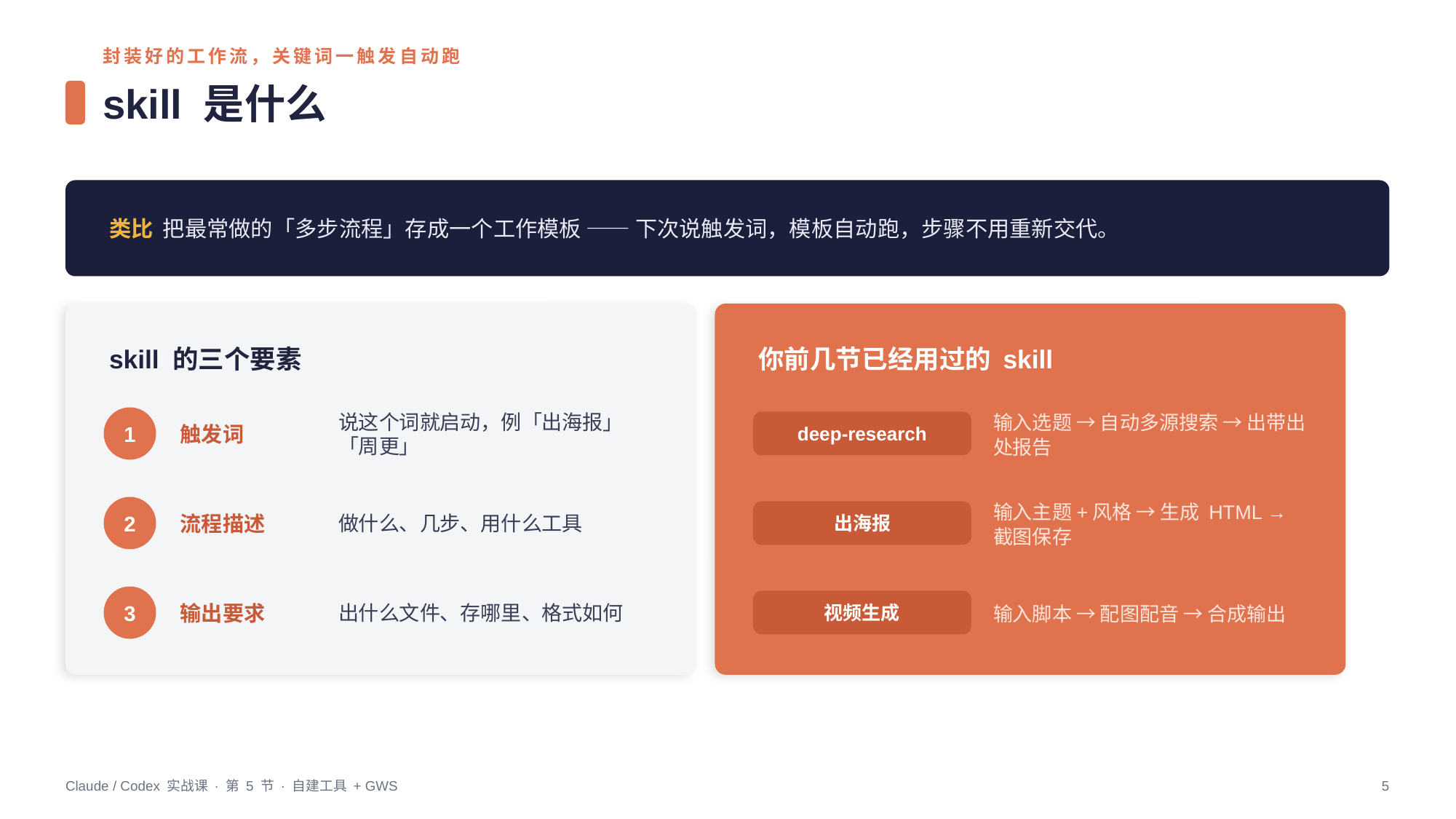

封装好的工作流，关键词一触发自动跑
skill 是什么

类比  把最常做的「多步流程」存成一个工作模板 —— 下次说触发词，模板自动跑，步骤不用重新交代。

skill 的三个要素
你前几节已经用过的 skill

1
触发词
说这个词就启动，例「出海报」「周更」
输入选题 → 自动多源搜索 → 出带出处报告

deep-research

2
流程描述
做什么、几步、用什么工具
输入主题+风格 → 生成 HTML → 截图保存

出海报

3
输出要求
出什么文件、存哪里、格式如何
输入脚本 → 配图配音 → 合成输出

视频生成
Claude / Codex 实战课 · 第 5 节 · 自建工具 + GWS
5